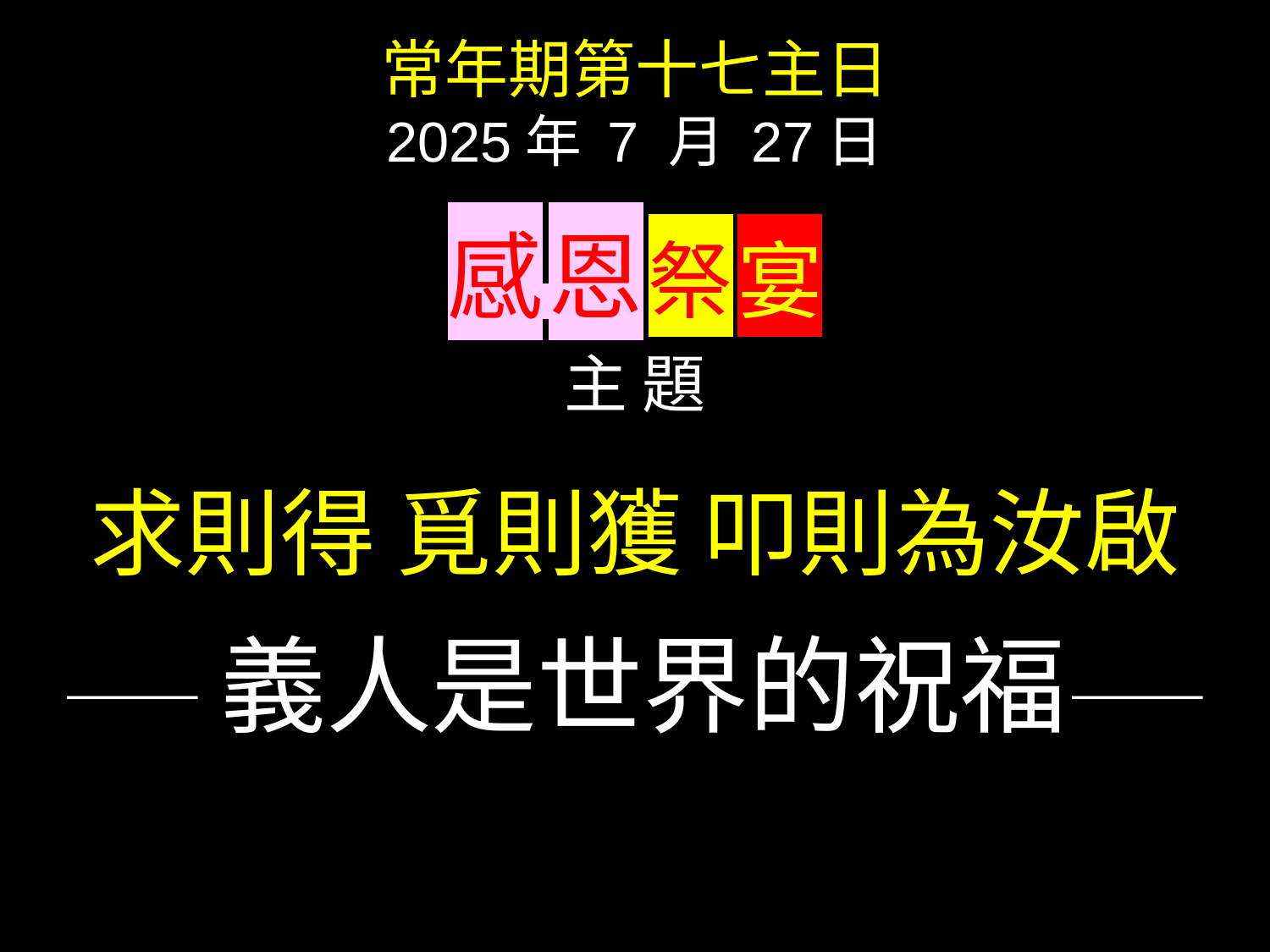

常年期第十七主日
2025年 7 月 27日

感 恩 祭 宴

主 題
求則得 覓則獲 叩則為汝啟
——義人是世界的祝福——